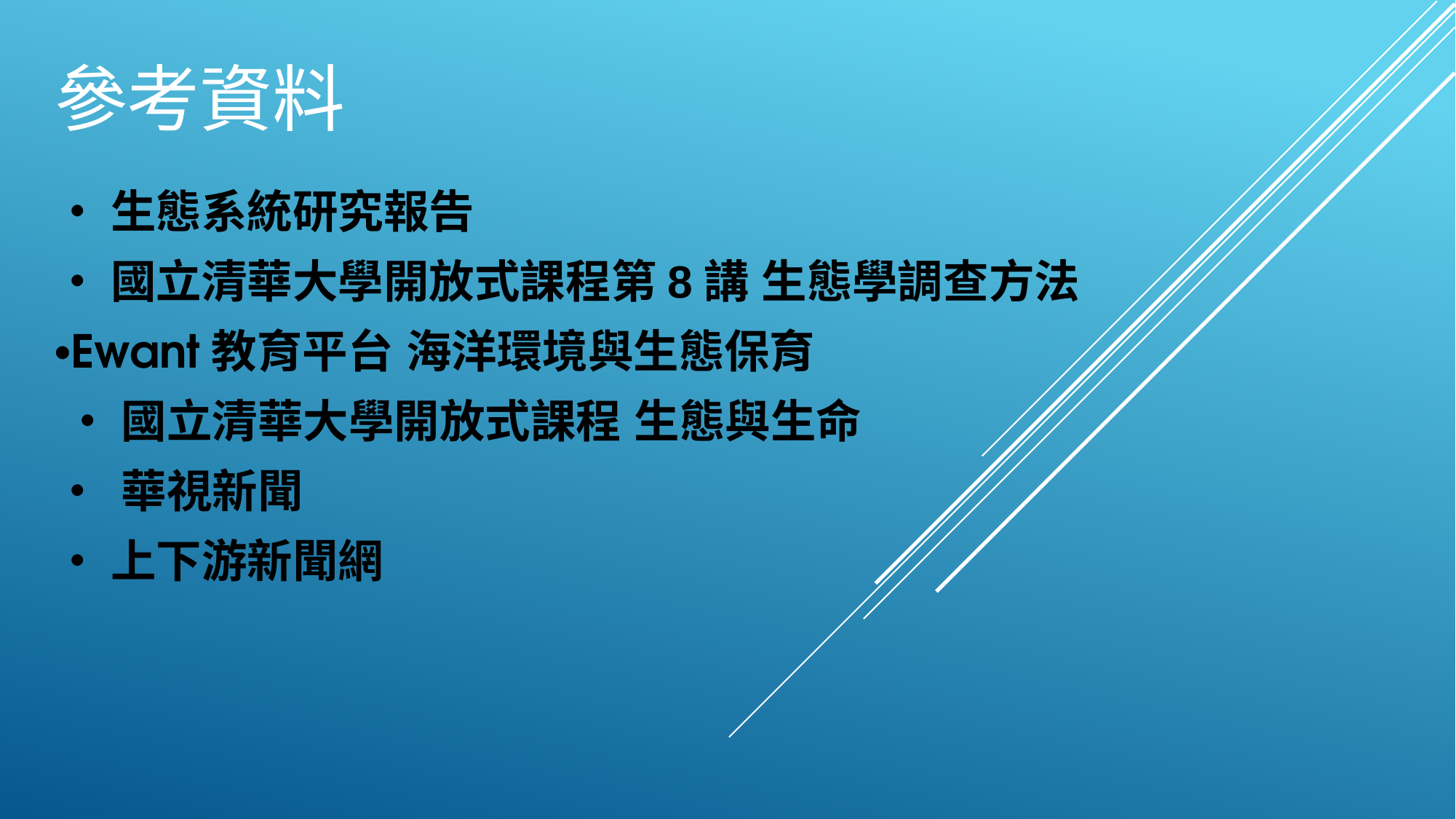

# 參考資料
•生態系統研究報告
•國立清華大學開放式課程第8講 生態學調查方法
•Ewant教育平台 海洋環境與生態保育
 •國立清華大學開放式課程 生態與生命
• 華視新聞
•上下游新聞網